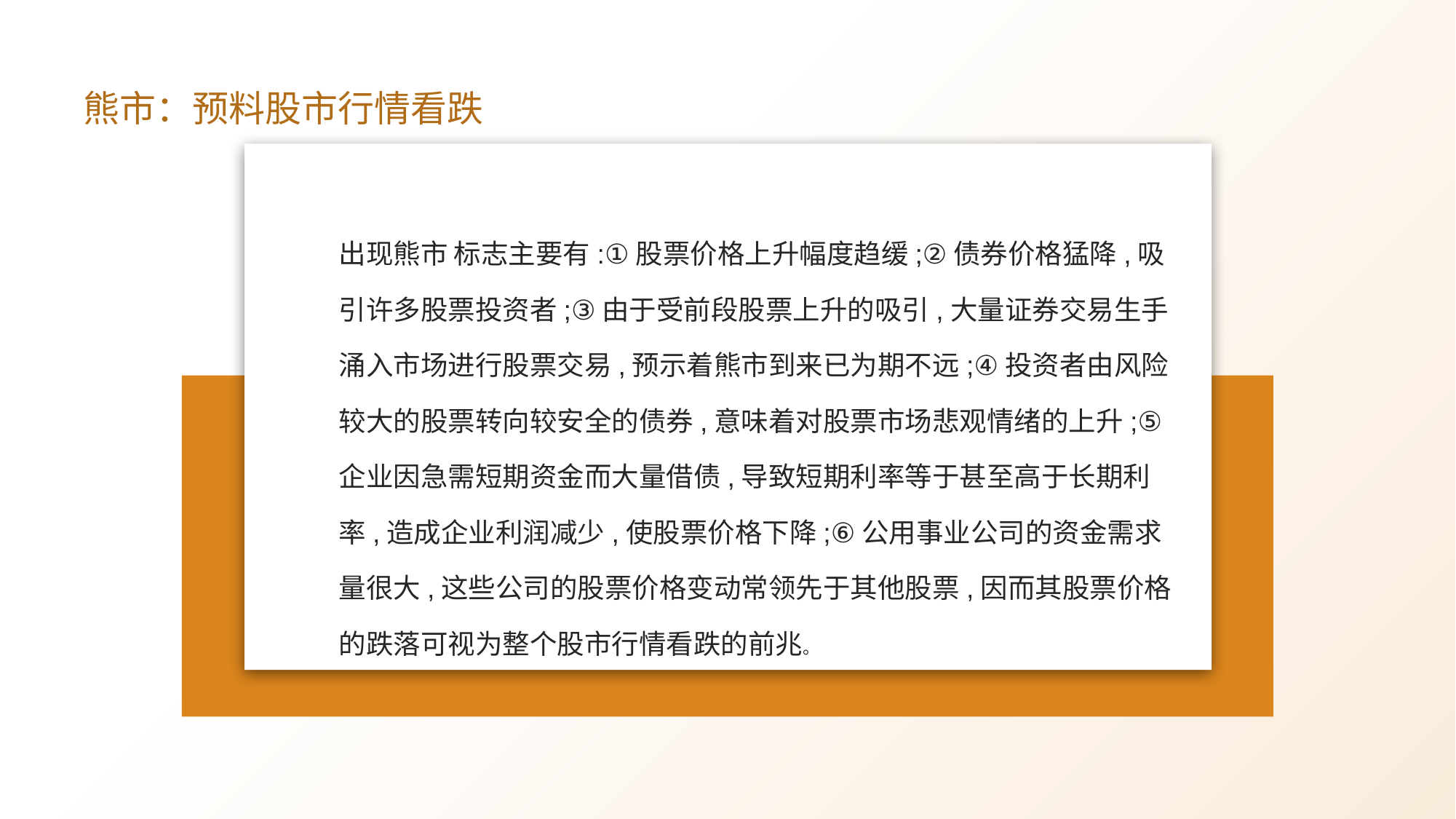

# 熊市：预料股市行情看跌

出现熊市 标志主要有:①股票价格上升幅度趋缓;②债券价格猛降,吸引许多股票投资者;③由于受前段股票上升的吸引,大量证券交易生手涌入市场进行股票交易,预示着熊市到来已为期不远;④投资者由风险较大的股票转向较安全的债券,意味着对股票市场悲观情绪的上升;⑤企业因急需短期资金而大量借债,导致短期利率等于甚至高于长期利率,造成企业利润减少,使股票价格下降;⑥公用事业公司的资金需求量很大,这些公司的股票价格变动常领先于其他股票,因而其股票价格的跌落可视为整个股市行情看跌的前兆。